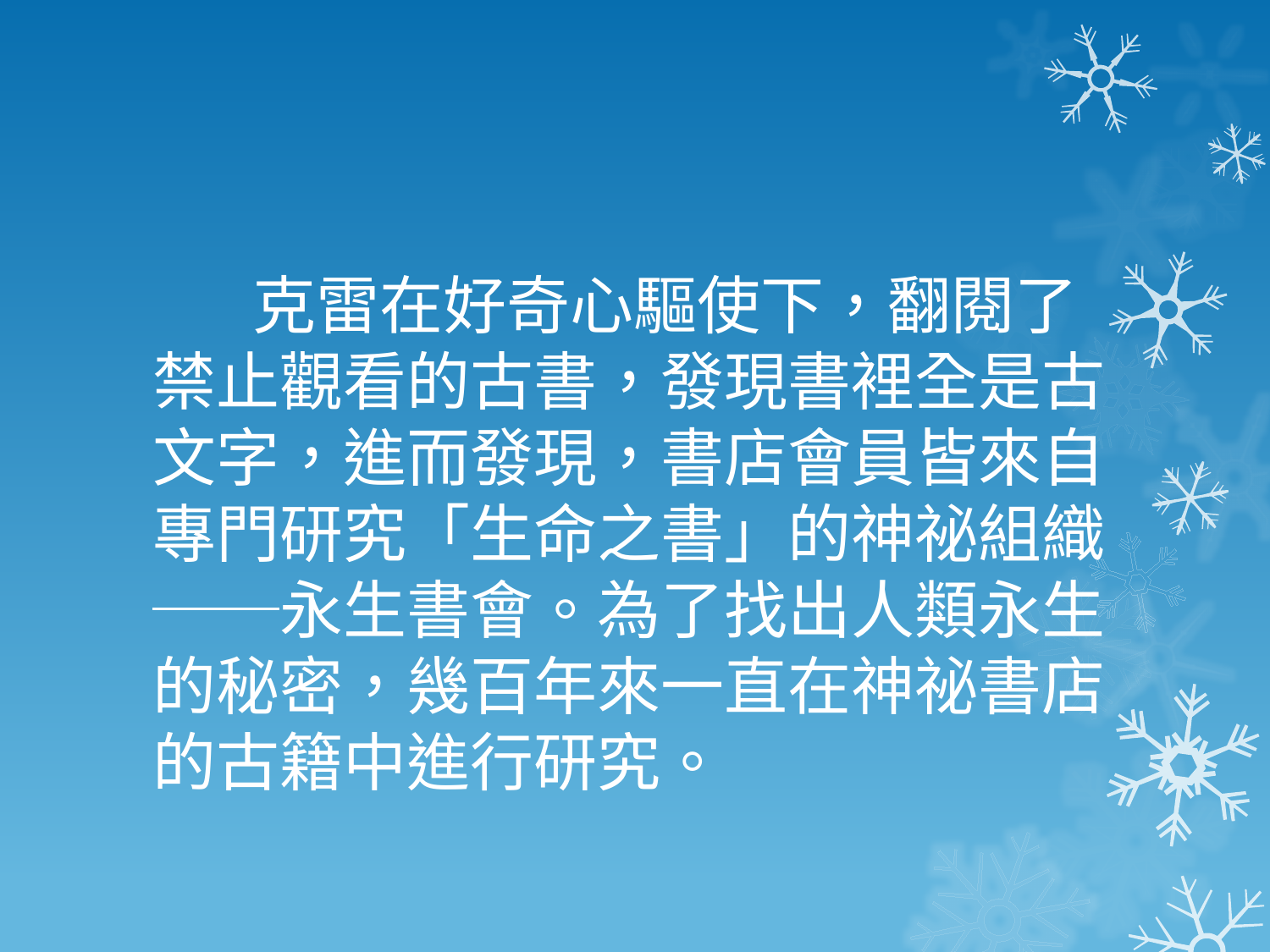

#
      克雷在好奇心驅使下，翻閱了禁止觀看的古書，發現書裡全是古文字，進而發現，書店會員皆來自專門研究「生命之書」的神祕組織──永生書會。為了找出人類永生的秘密，幾百年來一直在神祕書店的古籍中進行研究。